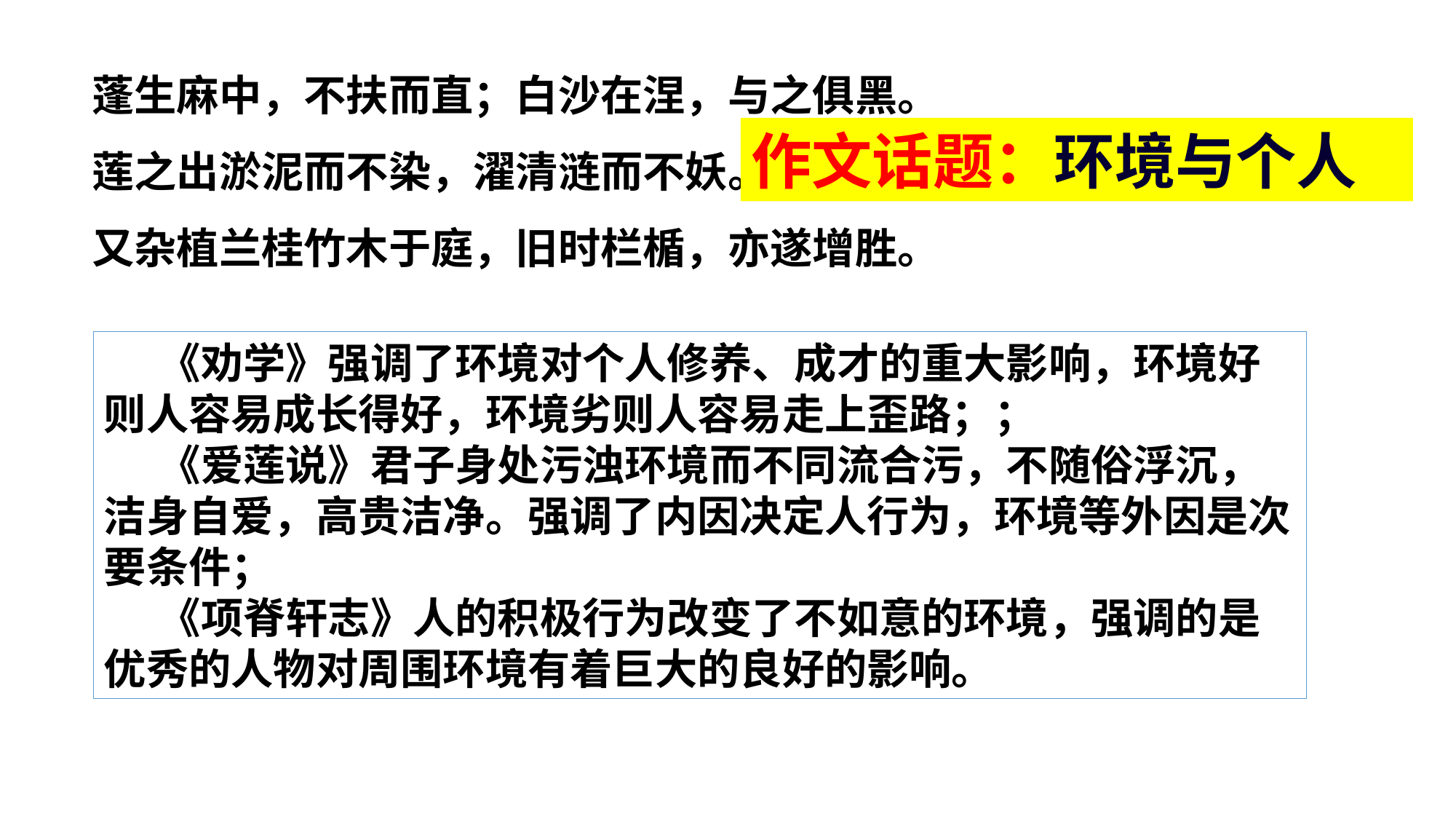

蓬生麻中，不扶而直；白沙在涅，与之俱黑。
莲之出淤泥而不染，濯清涟而不妖。
又杂植兰桂竹木于庭，旧时栏楯，亦遂增胜。
作文话题：环境与个人
《劝学》强调了环境对个人修养、成才的重大影响，环境好则人容易成长得好，环境劣则人容易走上歪路；；
《爱莲说》君子身处污浊环境而不同流合污，不随俗浮沉，洁身自爱，高贵洁净。强调了内因决定人行为，环境等外因是次要条件；
《项脊轩志》人的积极行为改变了不如意的环境，强调的是优秀的人物对周围环境有着巨大的良好的影响。